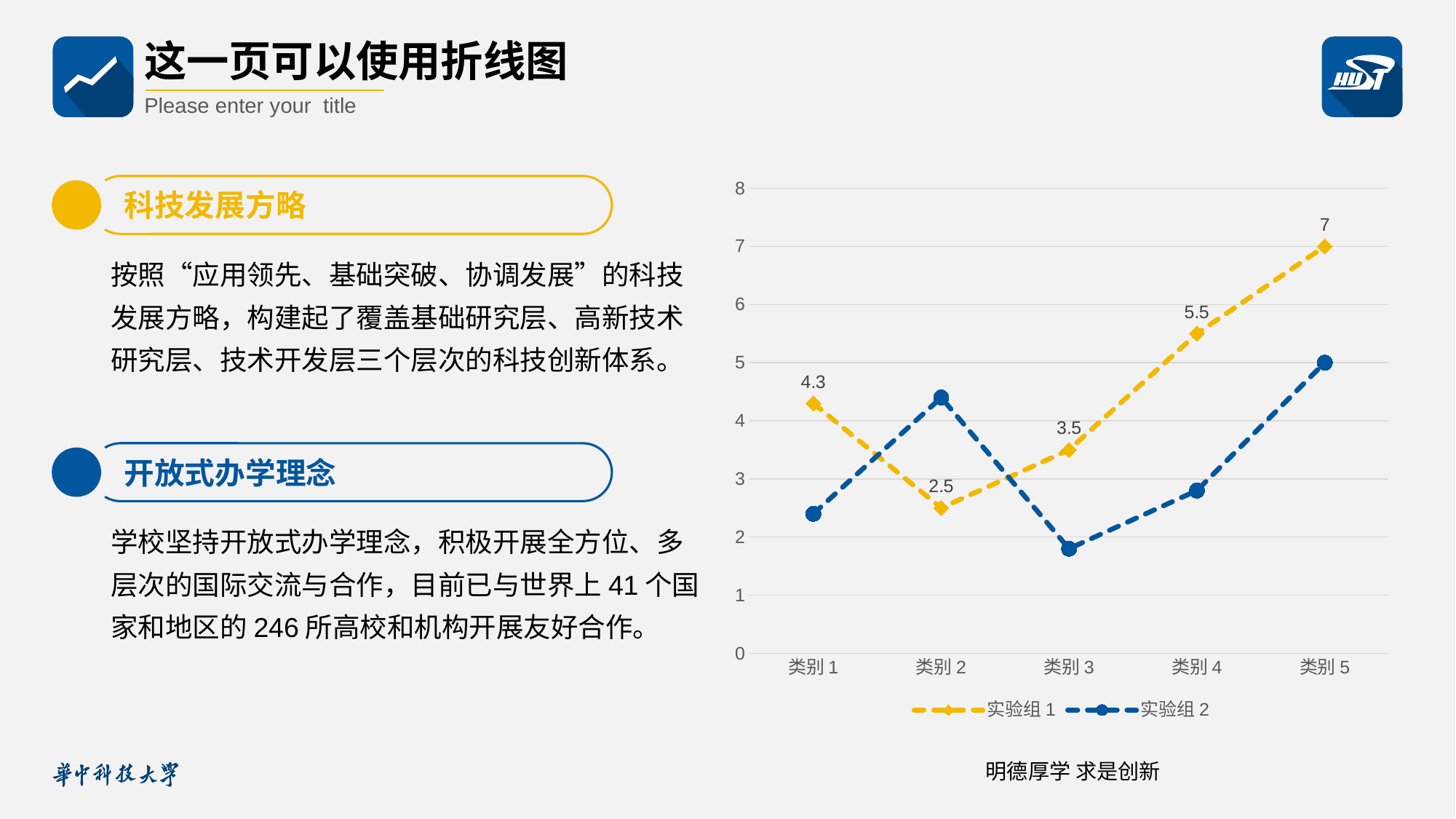

这一页可以使用折线图
Please enter your  title

### Chart

| Category | 实验组1 | 实验组2 |
|---|---|---|
| 类别1 | 4.3 | 2.4 |
| 类别2 | 2.5 | 4.4 |
| 类别3 | 3.5 | 1.8 |
| 类别4 | 5.5 | 2.8 |
| 类别5 | 7.0 | 5.0 |
科技发展方略
按照“应用领先、基础突破、协调发展”的科技发展方略，构建起了覆盖基础研究层、高新技术研究层、技术开发层三个层次的科技创新体系。
开放式办学理念
学校坚持开放式办学理念，积极开展全方位、多层次的国际交流与合作，目前已与世界上41个国家和地区的246所高校和机构开展友好合作。